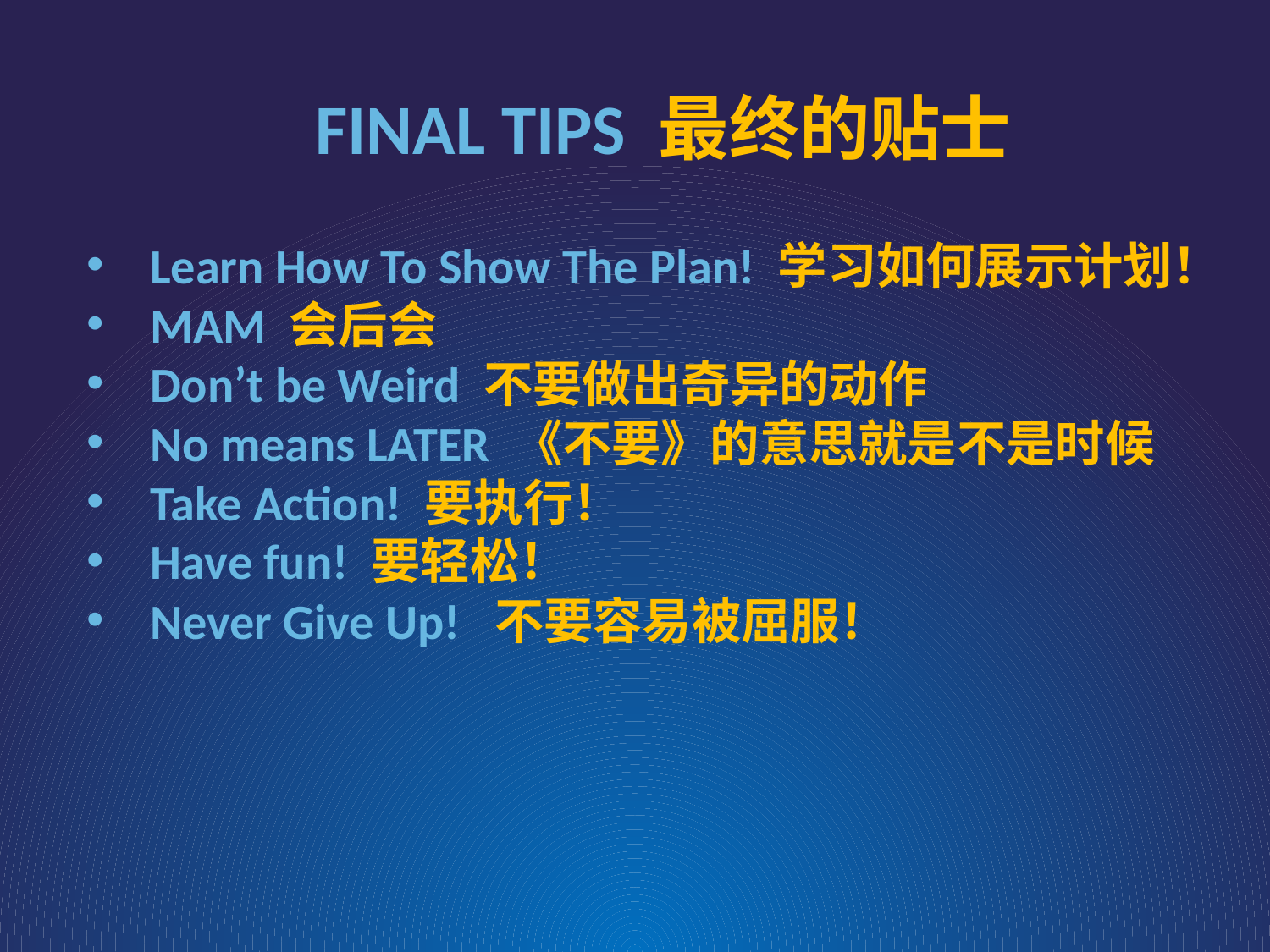

FINAL TIPS 最终的贴士

Learn How To Show The Plan! 学习如何展示计划！
MAM 会后会
Don’t be Weird 不要做出奇异的动作
No means LATER 《不要》的意思就是不是时候
Take Action! 要执行！
Have fun! 要轻松！
Never Give Up!  不要容易被屈服！